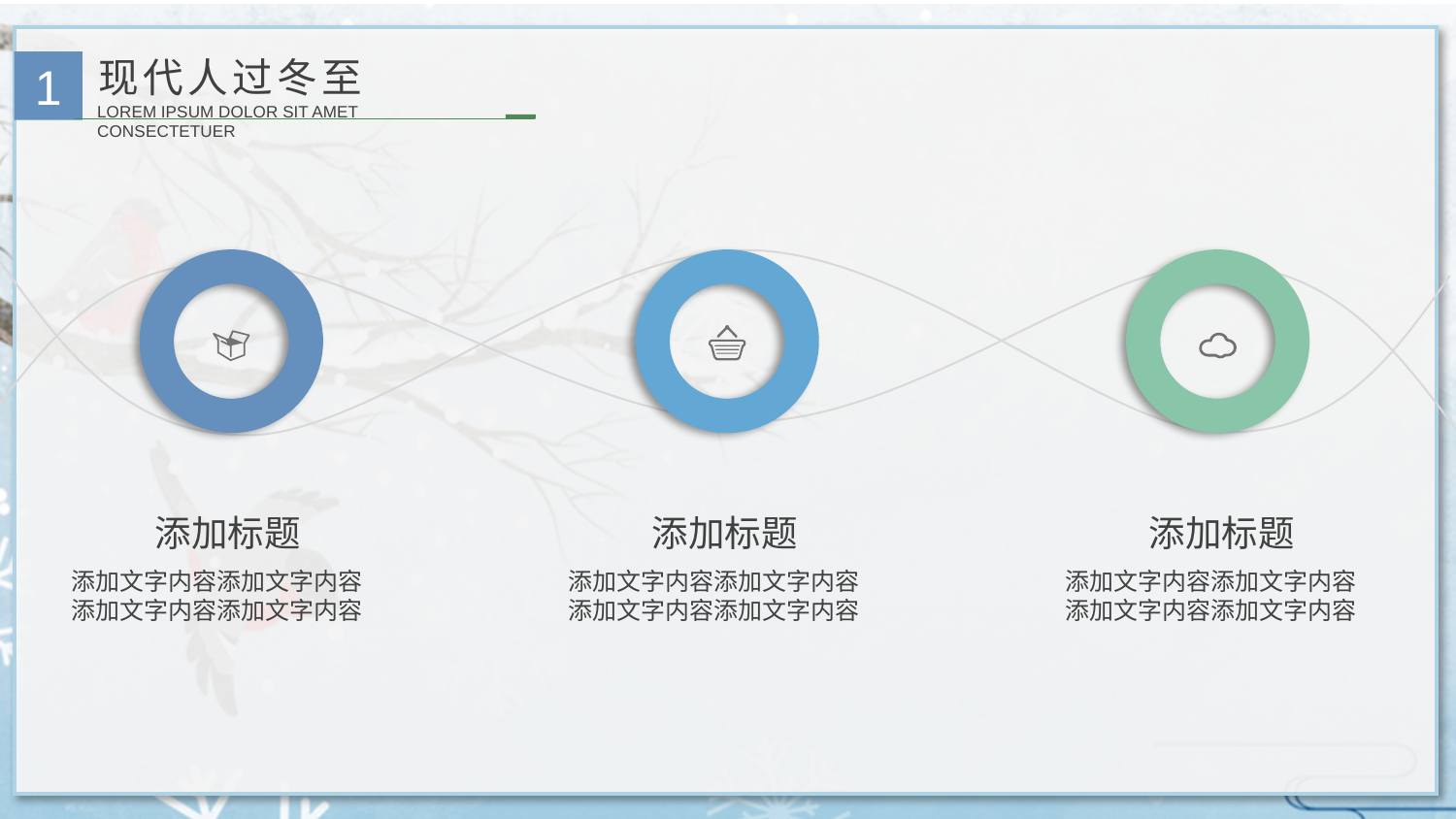

现代人过冬至
1
LOREM IPSUM DOLOR SIT AMET CONSECTETUER

添加标题
添加文字内容添加文字内容添加文字内容添加文字内容
添加标题
添加文字内容添加文字内容添加文字内容添加文字内容
添加标题
添加文字内容添加文字内容添加文字内容添加文字内容